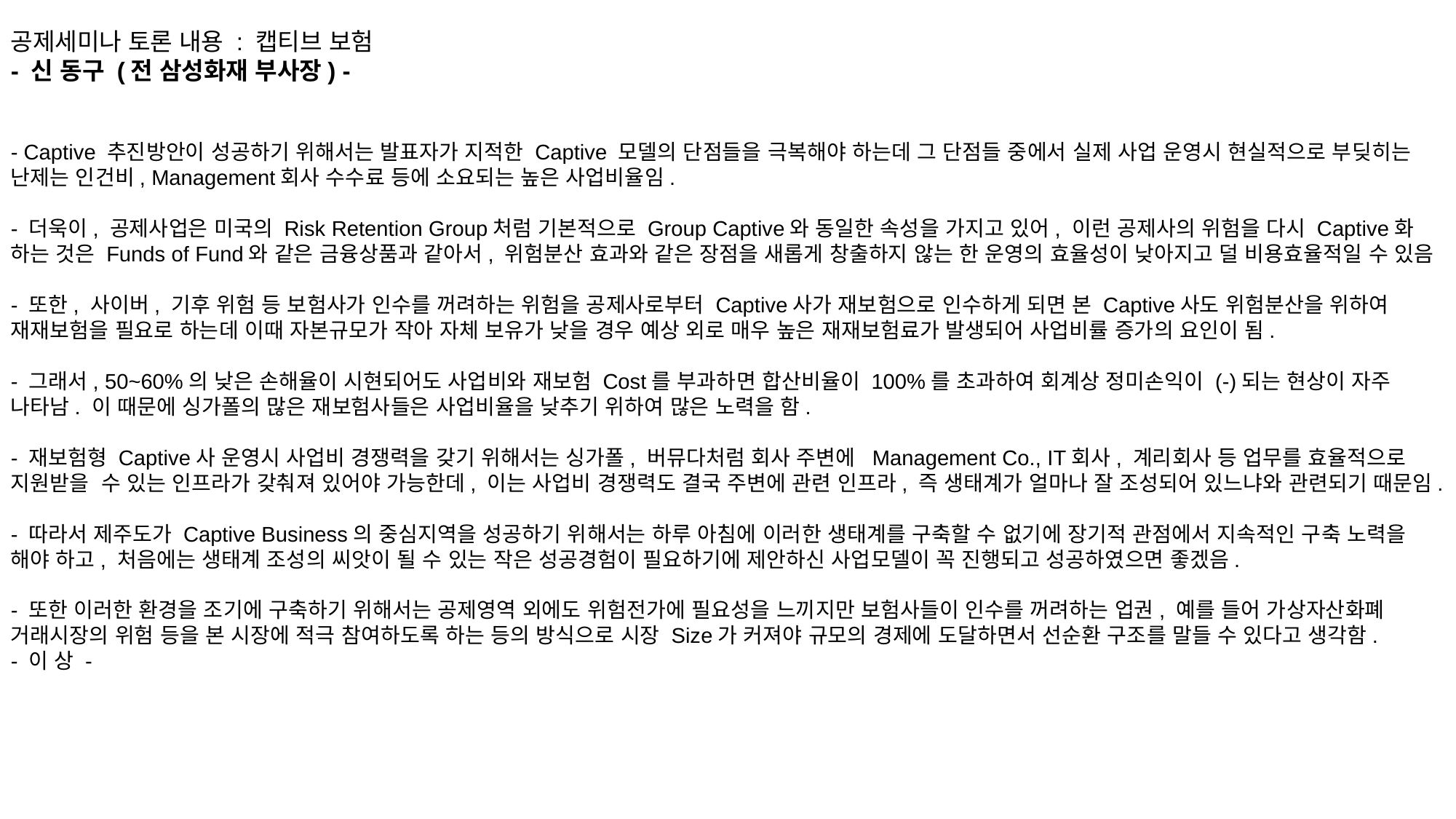

공제세미나 토론 내용 : 캡티브 보험
- 신 동구 (전 삼성화재 부사장) -

- Captive 추진방안이 성공하기 위해서는 발표자가 지적한 Captive 모델의 단점들을 극복해야 하는데 그 단점들 중에서 실제 사업 운영시 현실적으로 부딪히는 난제는 인건비, Management회사 수수료 등에 소요되는 높은 사업비율임.

- 더욱이, 공제사업은 미국의 Risk Retention Group처럼 기본적으로 Group Captive와 동일한 속성을 가지고 있어, 이런 공제사의 위험을 다시 Captive화 하는 것은 Funds of Fund와 같은 금융상품과 같아서, 위험분산 효과와 같은 장점을 새롭게 창출하지 않는 한 운영의 효율성이 낮아지고 덜 비용효율적일 수 있음

- 또한, 사이버, 기후 위험 등 보험사가 인수를 꺼려하는 위험을 공제사로부터 Captive사가 재보험으로 인수하게 되면 본 Captive사도 위험분산을 위하여 재재보험을 필요로 하는데 이때 자본규모가 작아 자체 보유가 낮을 경우 예상 외로 매우 높은 재재보험료가 발생되어 사업비률 증가의 요인이 됨.

- 그래서, 50~60%의 낮은 손해율이 시현되어도 사업비와 재보험 Cost를 부과하면 합산비율이 100%를 초과하여 회계상 정미손익이 (-)되는 현상이 자주 나타남. 이 때문에 싱가폴의 많은 재보험사들은 사업비율을 낮추기 위하여 많은 노력을 함.

- 재보험형 Captive사 운영시 사업비 경쟁력을 갖기 위해서는 싱가폴, 버뮤다처럼 회사 주변에  Management Co., IT회사, 계리회사 등 업무를 효율적으로 지원받을  수 있는 인프라가 갖춰져 있어야 가능한데, 이는 사업비 경쟁력도 결국 주변에 관련 인프라, 즉 생태계가 얼마나 잘 조성되어 있느냐와 관련되기 때문임.

- 따라서 제주도가 Captive Business의 중심지역을 성공하기 위해서는 하루 아침에 이러한 생태계를 구축할 수 없기에 장기적 관점에서 지속적인 구축 노력을 해야 하고, 처음에는 생태계 조성의 씨앗이 될 수 있는 작은 성공경험이 필요하기에 제안하신 사업모델이 꼭 진행되고 성공하였으면 좋겠음.

- 또한 이러한 환경을 조기에 구축하기 위해서는 공제영역 외에도 위험전가에 필요성을 느끼지만 보험사들이 인수를 꺼려하는 업권, 예를 들어 가상자산화폐 거래시장의 위험 등을 본 시장에 적극 참여하도록 하는 등의 방식으로 시장 Size가 커져야 규모의 경제에 도달하면서 선순환 구조를 말들 수 있다고 생각함.
- 이 상 -